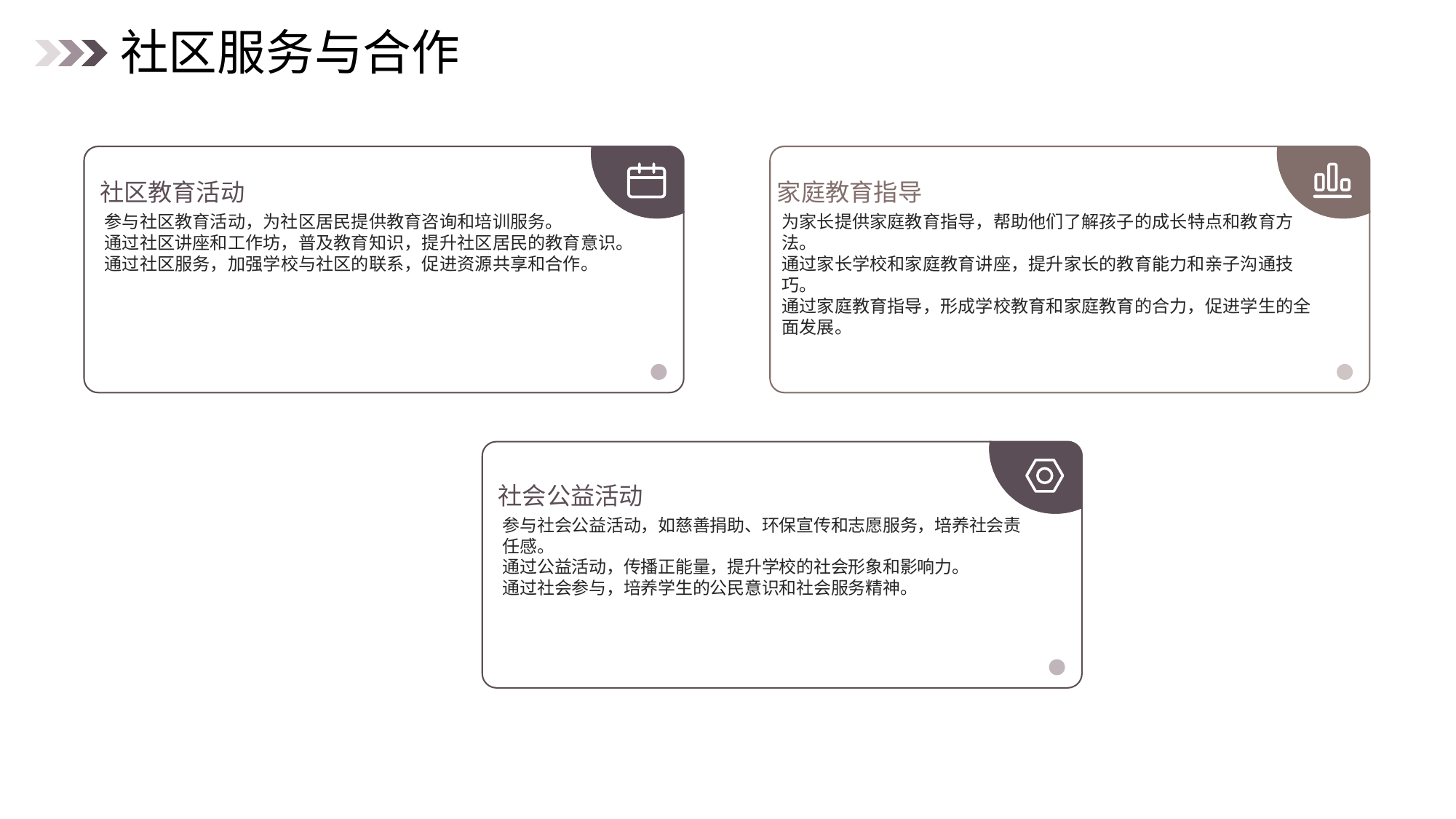

社区服务与合作

社区教育活动
家庭教育指导

参与社区教育活动，为社区居民提供教育咨询和培训服务。
通过社区讲座和工作坊，普及教育知识，提升社区居民的教育意识。
通过社区服务，加强学校与社区的联系，促进资源共享和合作。
为家长提供家庭教育指导，帮助他们了解孩子的成长特点和教育方法。
通过家长学校和家庭教育讲座，提升家长的教育能力和亲子沟通技巧。
通过家庭教育指导，形成学校教育和家庭教育的合力，促进学生的全面发展。

社会公益活动

参与社会公益活动，如慈善捐助、环保宣传和志愿服务，培养社会责任感。
通过公益活动，传播正能量，提升学校的社会形象和影响力。
通过社会参与，培养学生的公民意识和社会服务精神。